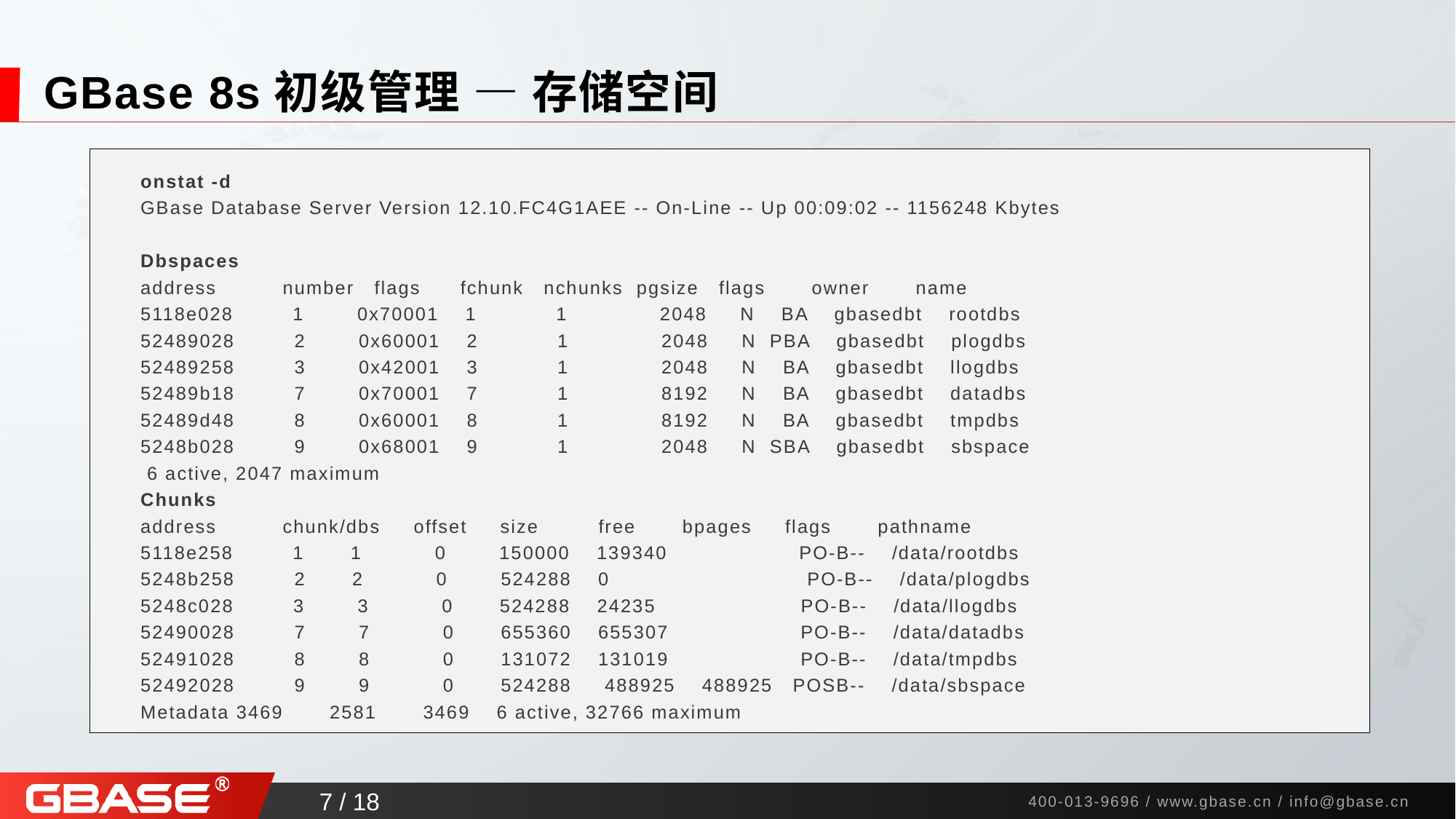

# GBase 8s初级管理 — 存储空间
onstat -d
GBase Database Server Version 12.10.FC4G1AEE -- On-Line -- Up 00:09:02 -- 1156248 Kbytes

Dbspaces
address          number   flags      fchunk   nchunks  pgsize   flags       owner       name
5118e028         1        0x70001    1            1              2048     N    BA    gbasedbt    rootdbs
52489028         2        0x60001    2            1              2048     N  PBA    gbasedbt    plogdbs
52489258         3        0x42001    3            1              2048     N    BA    gbasedbt    llogdbs
52489b18         7        0x70001    7            1              8192     N    BA    gbasedbt    datadbs
52489d48         8        0x60001    8            1              8192     N    BA    gbasedbt    tmpdbs
5248b028         9        0x68001    9            1              2048     N  SBA    gbasedbt    sbspace
 6 active, 2047 maximum
Chunks
address          chunk/dbs     offset     size         free       bpages     flags       pathname
5118e258         1       1           0        150000    139340                    PO-B--    /data/rootdbs
5248b258         2       2           0        524288    0                              PO-B--    /data/plogdbs
5248c028         3        3           0       524288    24235                      PO-B--    /data/llogdbs
52490028         7        7           0       655360    655307                    PO-B--    /data/datadbs
52491028         8        8           0       131072    131019                    PO-B--    /data/tmpdbs
52492028         9        9           0       524288     488925    488925   POSB--    /data/sbspace
Metadata 3469       2581       3469    6 active, 32766 maximum